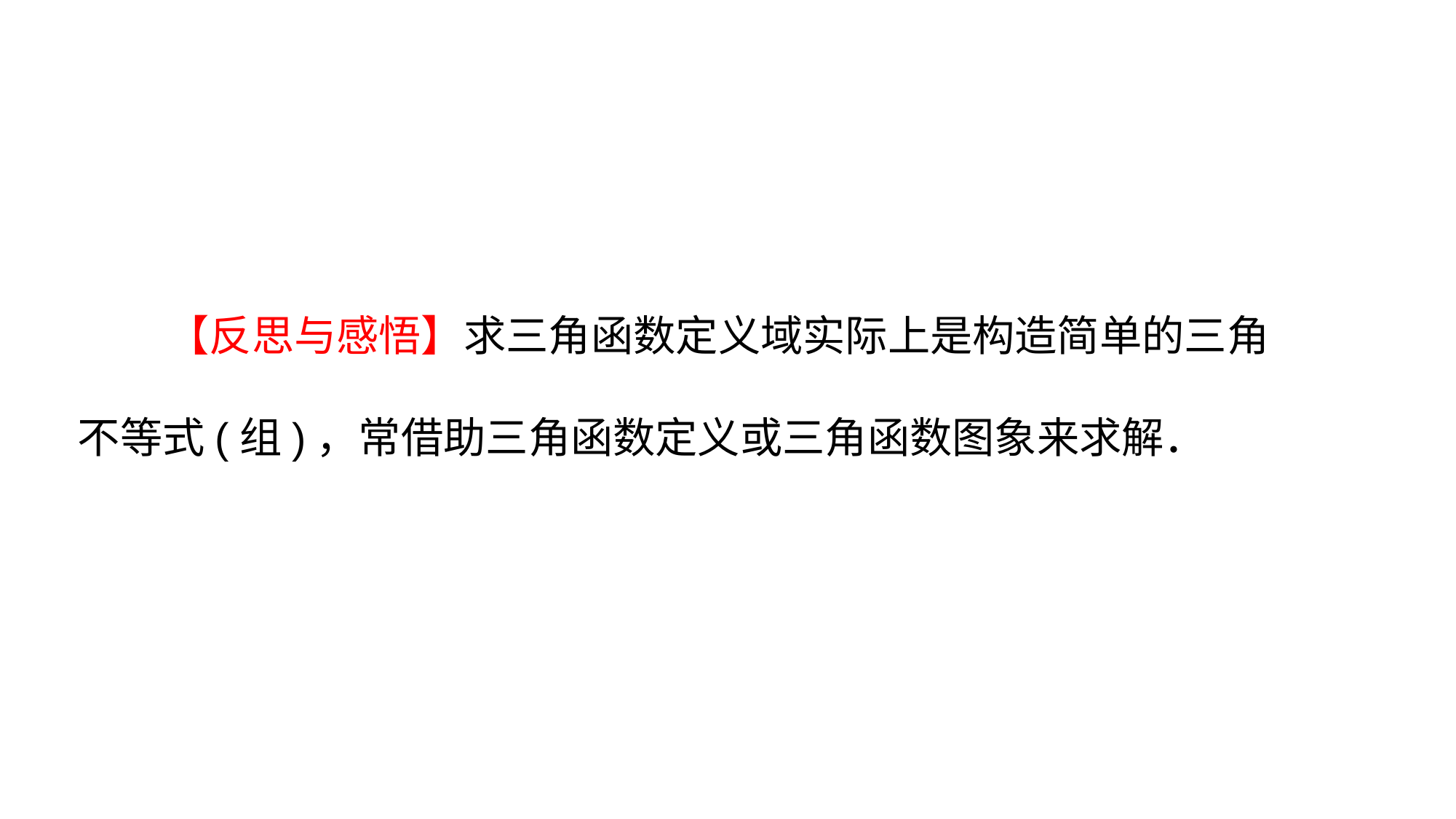

【反思与感悟】求三角函数定义域实际上是构造简单的三角不等式(组)，常借助三角函数定义或三角函数图象来求解．